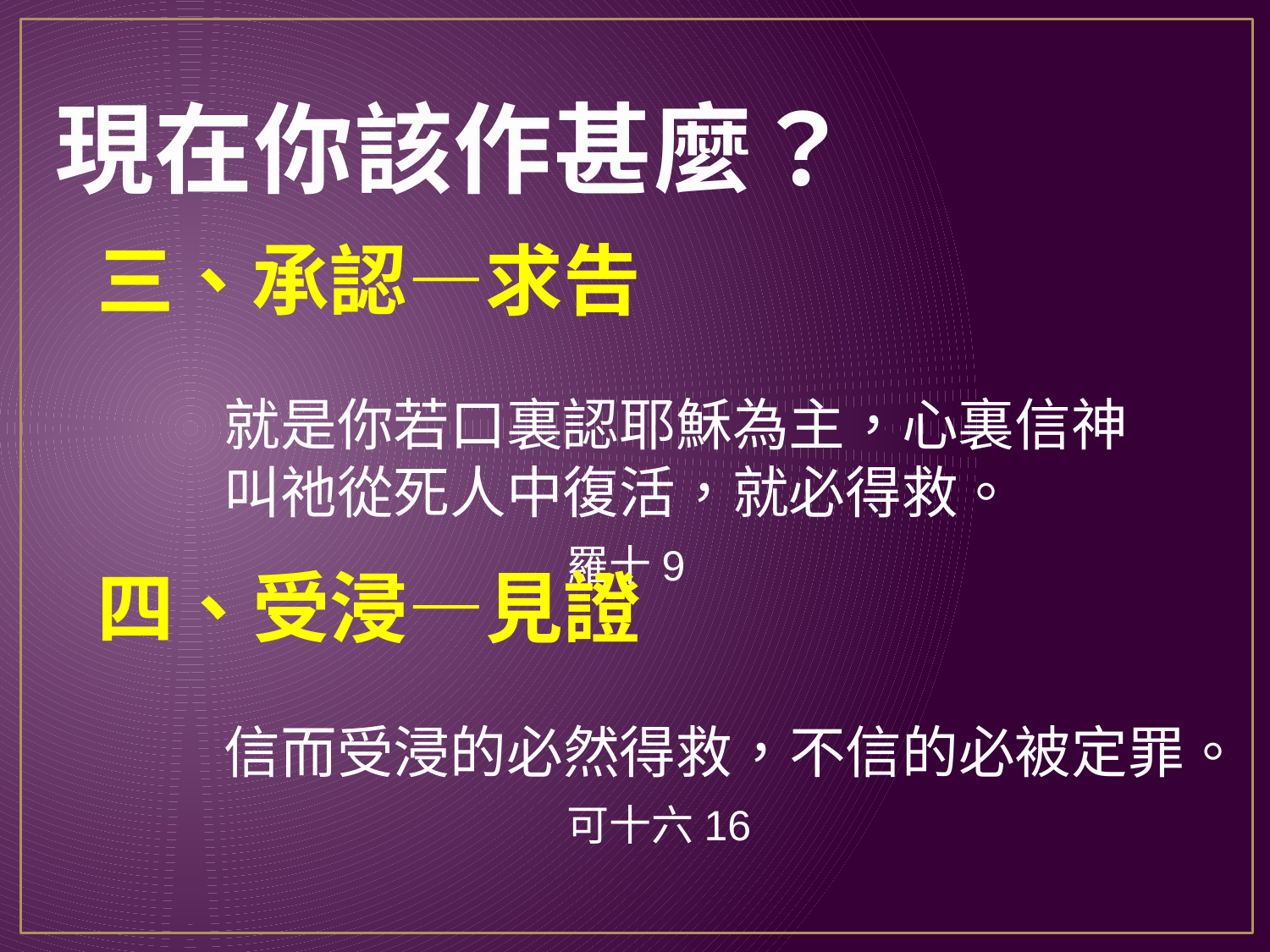

現在你該作甚麼？
三、承認—求告

就是你若口裏認耶穌為主，心裏信神
叫祂從死人中復活，就必得救。
                           羅十9
四、受浸―見證

信而受浸的必然得救，不信的必被定罪。
                           可十六16